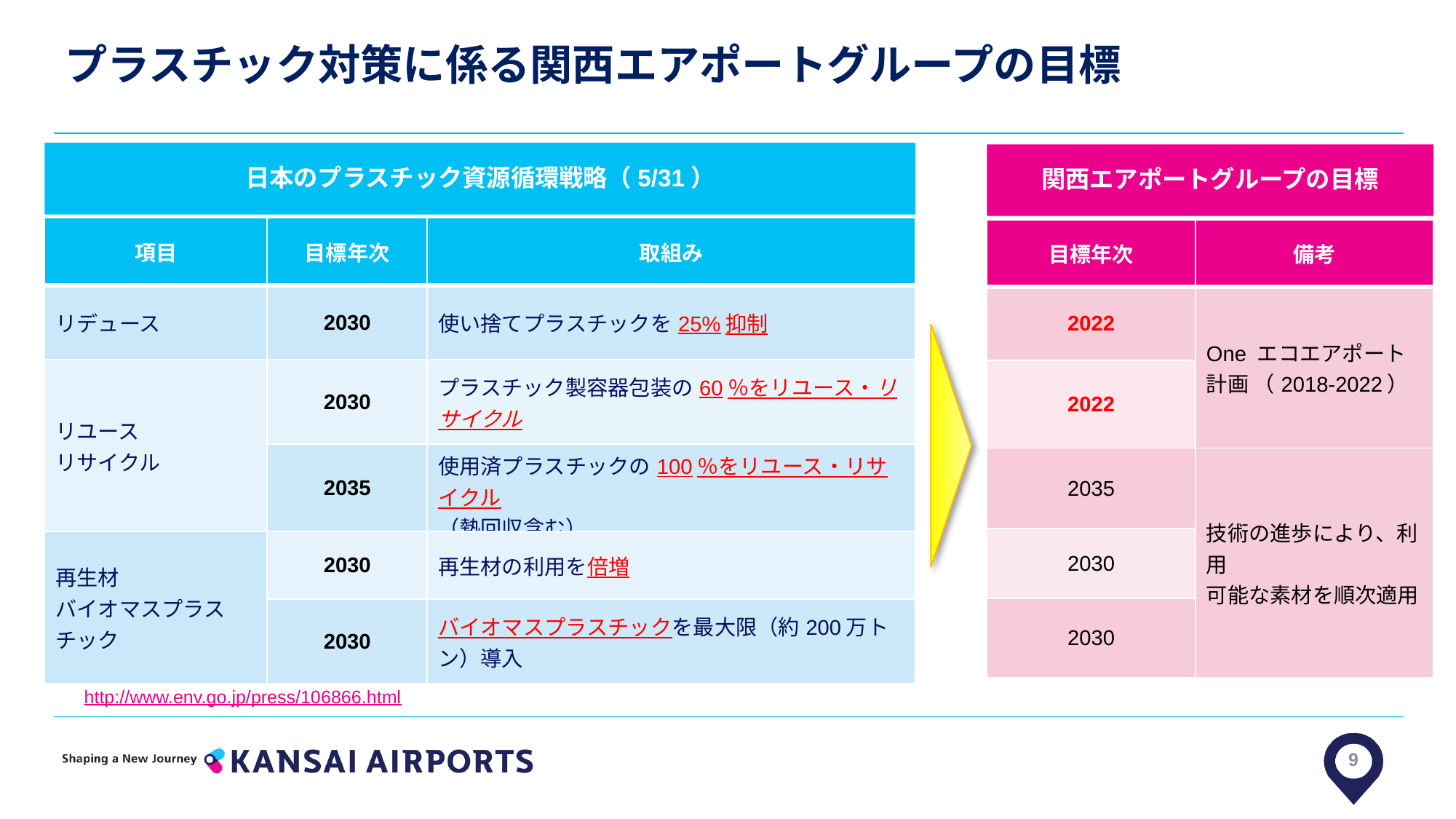

プラスチック対策に係る関西エアポートグループの目標
# 日本のプラスチック資源循環戦略（5/31）
関西エアポートグループの目標

【Target year / 目標年次】
| 項目 | 目標年次 | 取組み |
| --- | --- | --- |
| リデュース | 2030 | 使い捨てプラスチックを25%抑制 |
| リユース リサイクル | 2030 | プラスチック製容器包装の60％をリユース・リサイクル |
|  | 2035 | 使用済プラスチックの100％をリユース・リサイクル （熱回収含む） |
| 再生材 バイオマスプラスチック | 2030 | 再生材の利用を倍増 |
|  | 2030 | バイオマスプラスチックを最大限（約200万トン）導入 |
| 目標年次 | 備考 |
| --- | --- |
| 2022 | One エコエアポート計画 （2018-2022） |
| 2022 |  |
| 2035 | 技術の進歩により、利用 可能な素材を順次適用 |
| 2030 |  |
| 2030 |  |

http://www.env.go.jp/press/106866.html

9